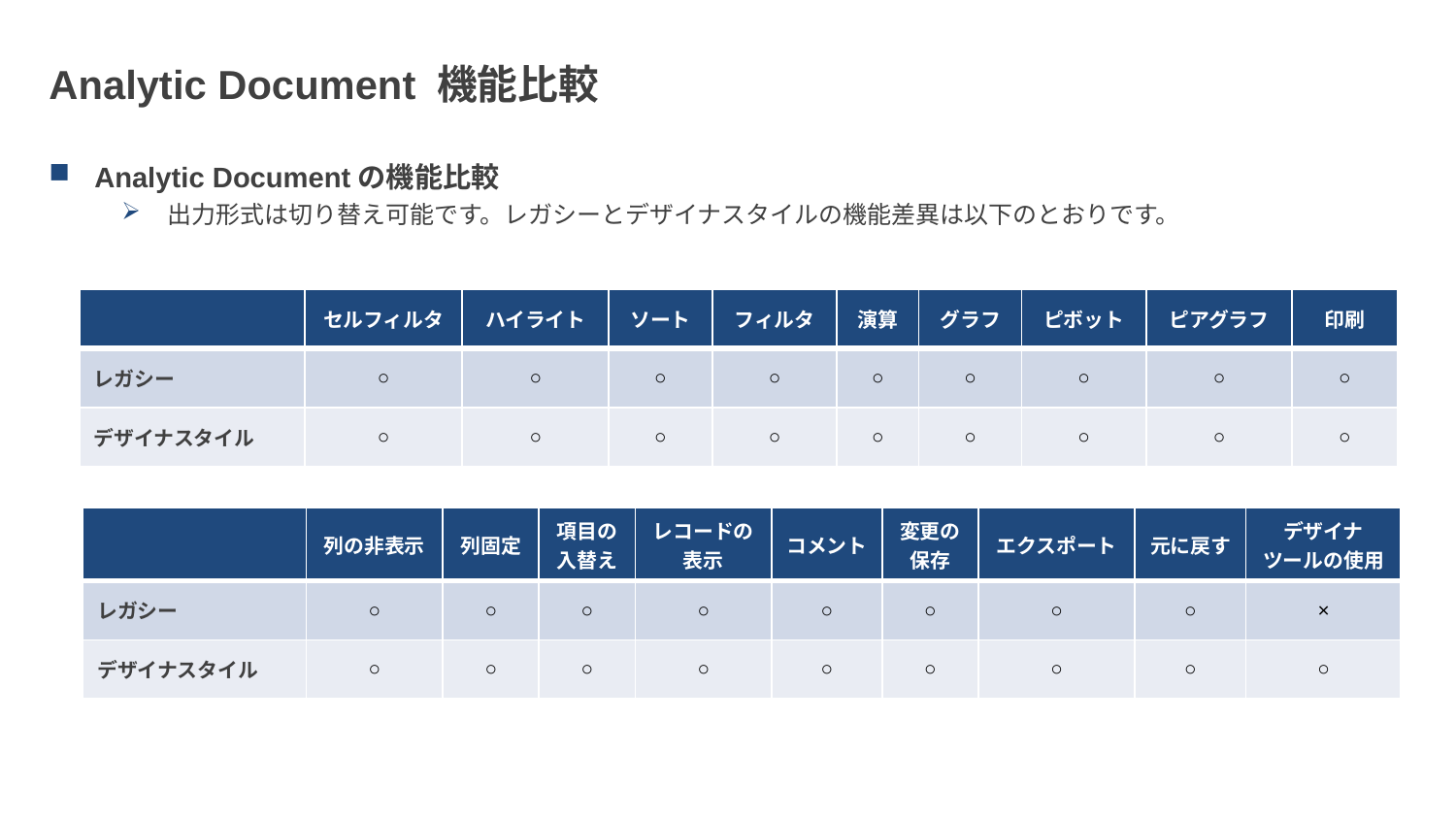

# Analytic Document 機能比較
Analytic Documentの機能比較
出力形式は切り替え可能です。レガシーとデザイナスタイルの機能差異は以下のとおりです。

|  | セルフィルタ | ハイライト | ソート | フィルタ | 演算 | グラフ | ピボット | ピアグラフ | 印刷 |
| --- | --- | --- | --- | --- | --- | --- | --- | --- | --- |
| レガシー | ○ | ○ | ○ | ○ | ○ | ○ | ○ | ○ | ○ |
| デザイナスタイル | ○ | ○ | ○ | ○ | ○ | ○ | ○ | ○ | ○ |
|  | 列の非表示 | 列固定 | 項目の 入替え | レコードの 表示 | コメント | 変更の 保存 | エクスポート | 元に戻す | デザイナ ツールの使用 |
| --- | --- | --- | --- | --- | --- | --- | --- | --- | --- |
| レガシー | ○ | ○ | ○ | ○ | ○ | ○ | ○ | ○ | × |
| デザイナスタイル | ○ | ○ | ○ | ○ | ○ | ○ | ○ | ○ | ○ |